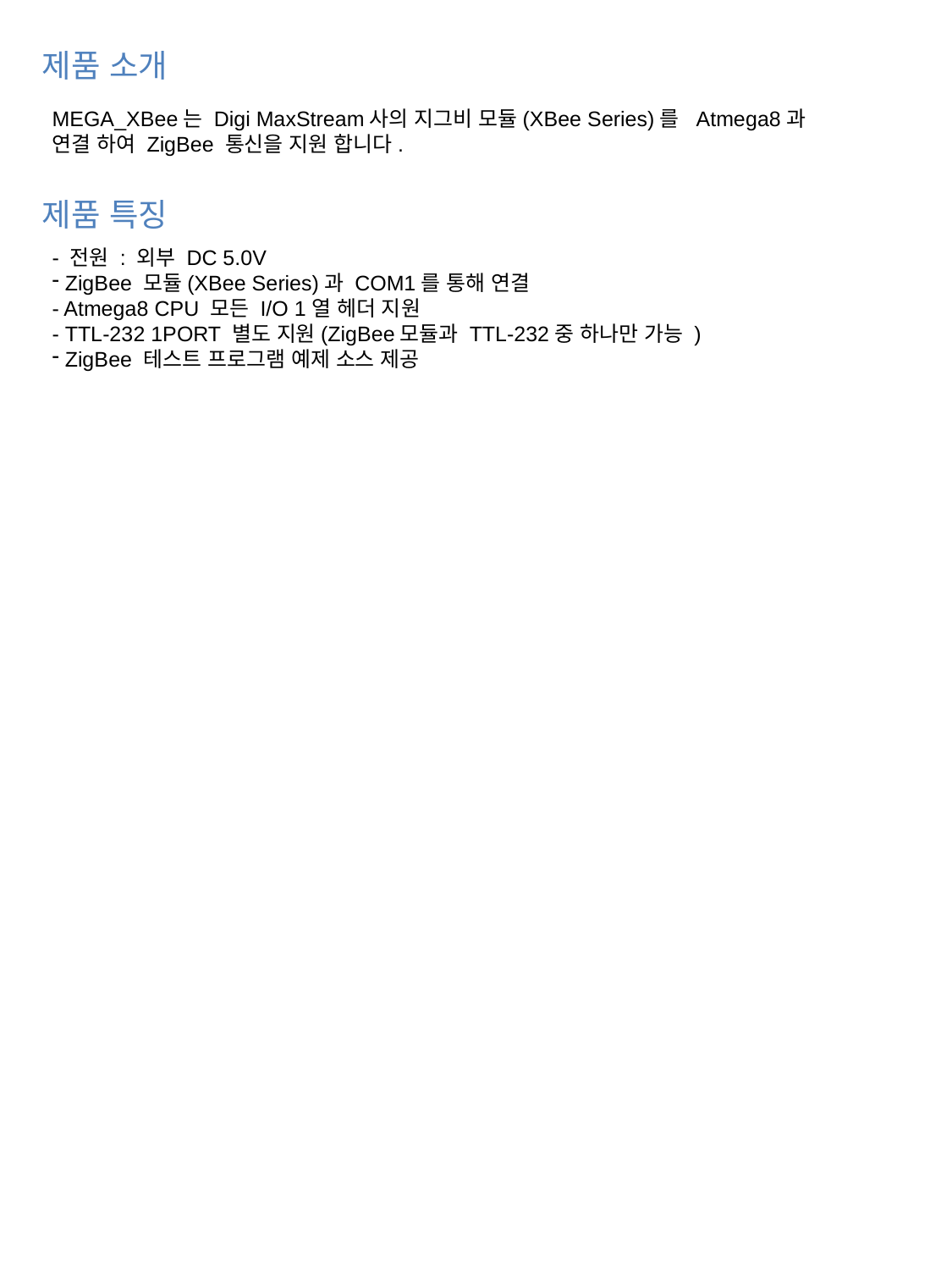

제품 소개
MEGA_XBee는 Digi MaxStream사의 지그비 모듈(XBee Series)를  Atmega8과
연결 하여 ZigBee 통신을 지원 합니다.
제품 특징
- 전원 : 외부 DC 5.0V
 ZigBee 모듈(XBee Series)과 COM1를 통해 연결
- Atmega8 CPU 모든 I/O 1열 헤더 지원
- TTL-232 1PORT 별도 지원(ZigBee모듈과 TTL-232중 하나만 가능 )
 ZigBee 테스트 프로그램 예제 소스 제공